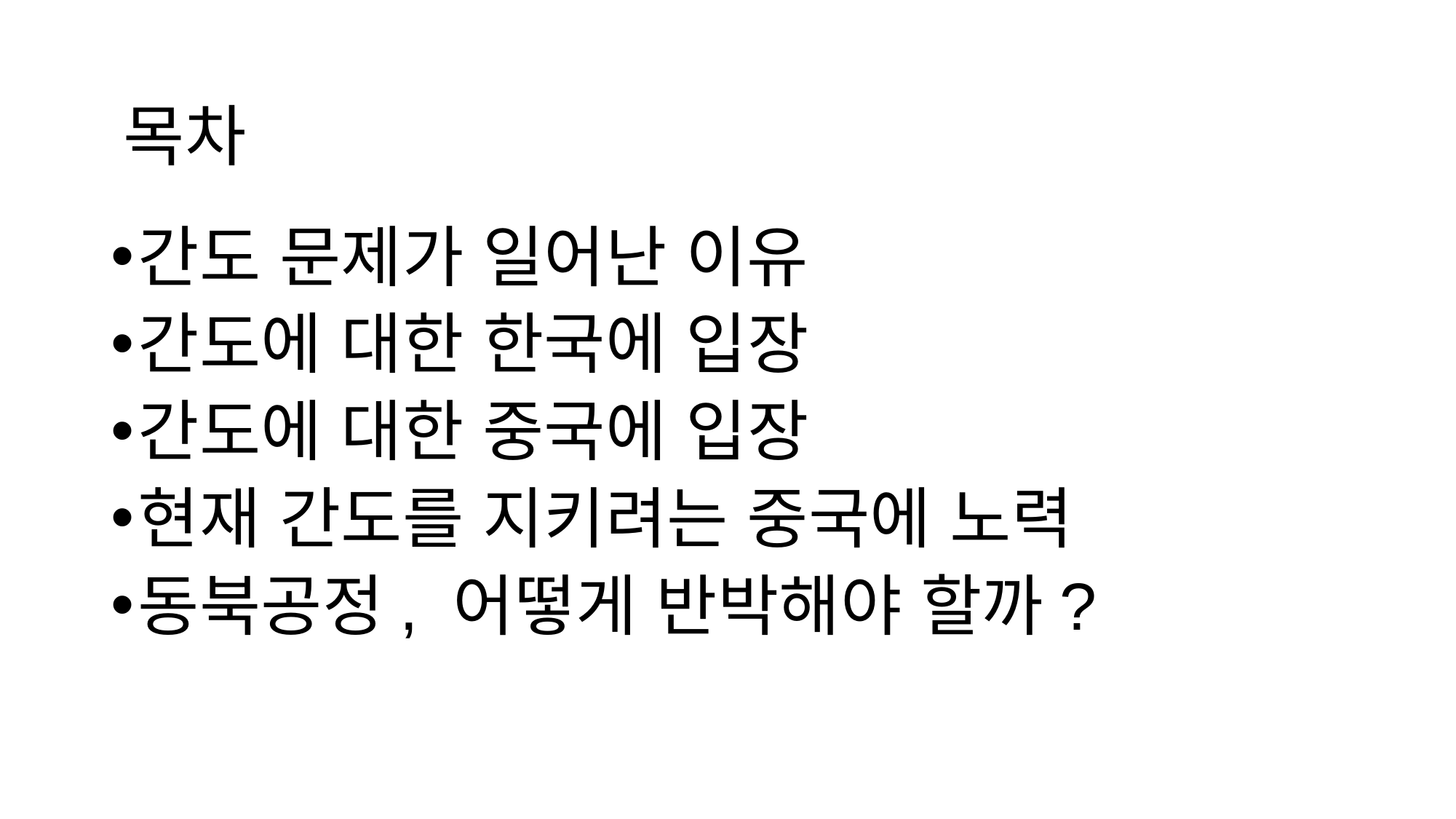

# 목차
간도 문제가 일어난 이유
간도에 대한 한국에 입장
간도에 대한 중국에 입장
현재 간도를 지키려는 중국에 노력
동북공정, 어떻게 반박해야 할까?